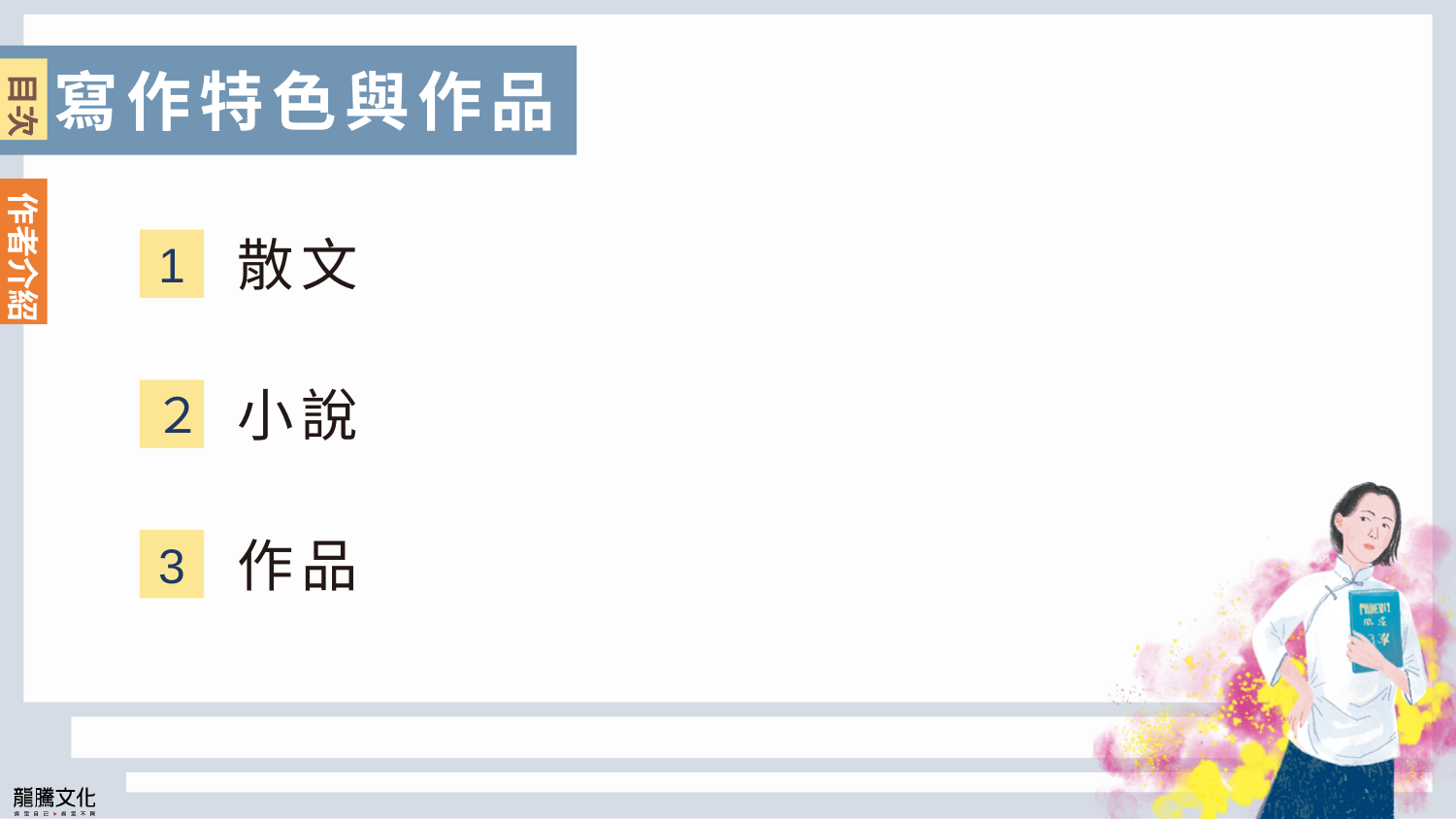

目次

寫作特色與作品
目次
作者介紹
散文

1
小說

２
作品

3